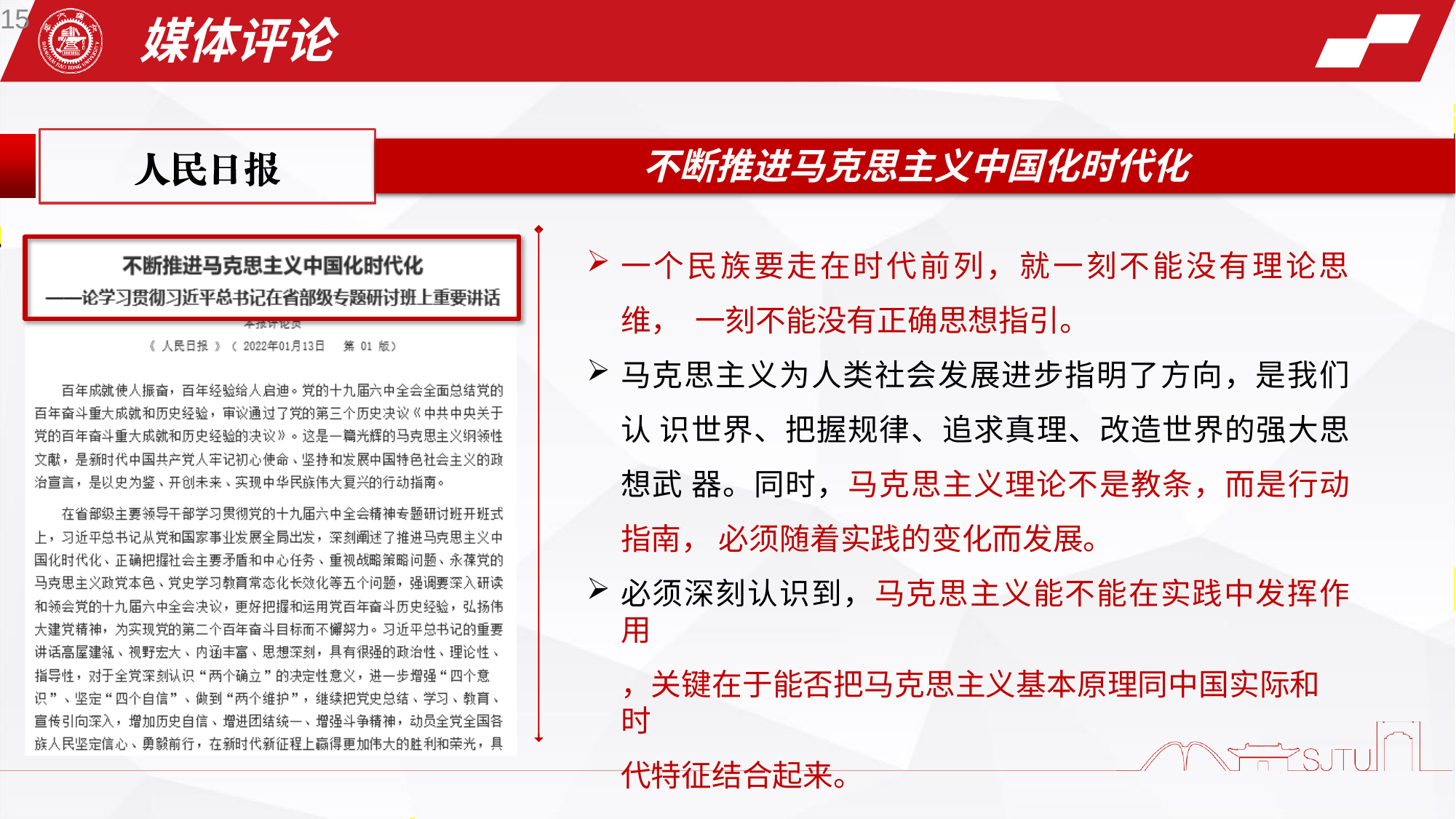

15

# 媒体评论

不断推进马克思主义中国化时代化
一个民族要走在时代前列，就一刻不能没有理论思维，  一刻不能没有正确思想指引。
马克思主义为人类社会发展进步指明了方向，是我们认 识世界、把握规律、追求真理、改造世界的强大思想武 器。同时，马克思主义理论不是教条，而是行动指南， 必须随着实践的变化而发展。
必须深刻认识到，马克思主义能不能在实践中发挥作用
，关键在于能否把马克思主义基本原理同中国实际和时
代特征结合起来。
持续推进更高水平的对外开放